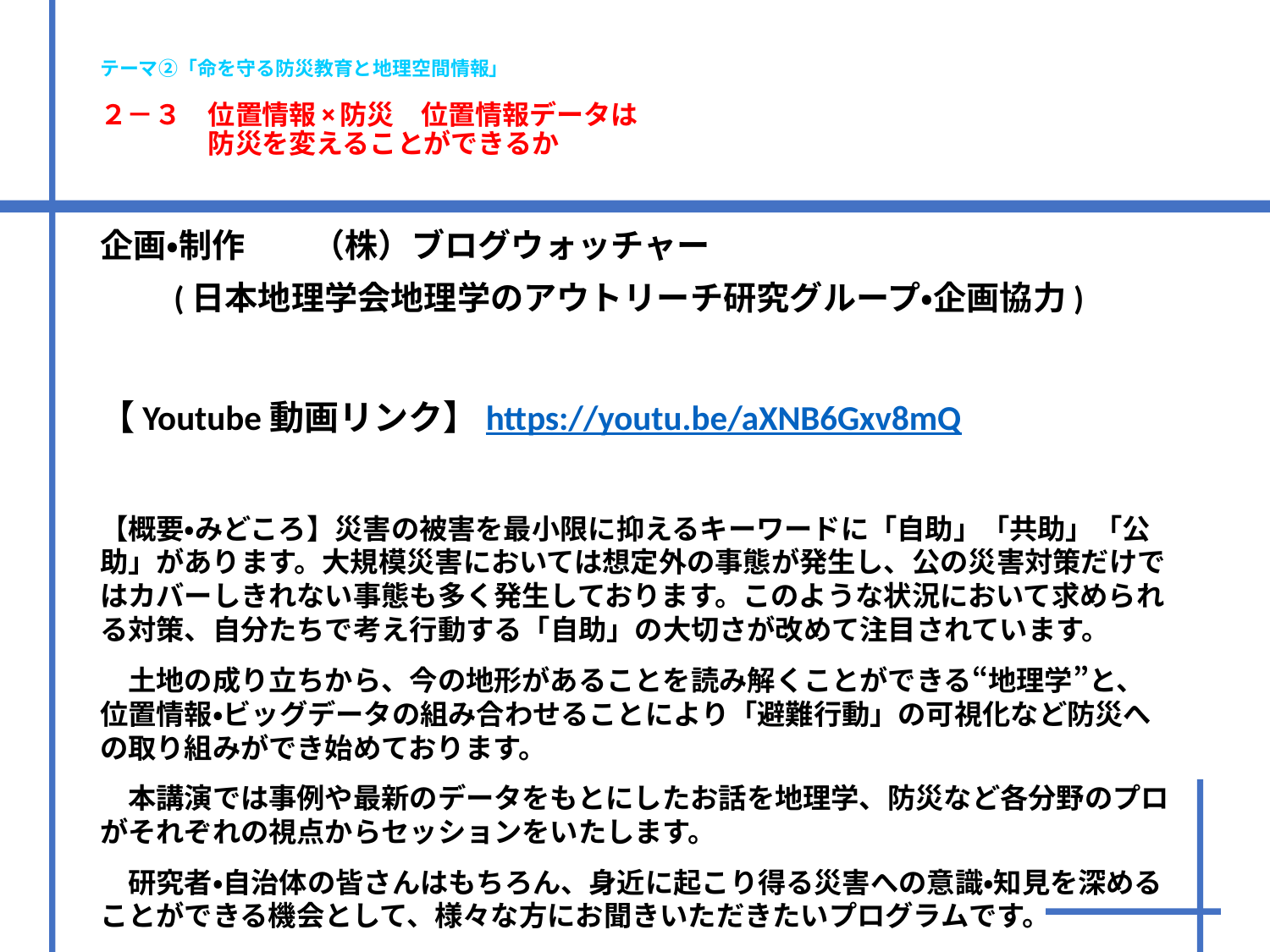

# テーマ②「命を守る防災教育と地理空間情報」 ２－３　位置情報×防災　位置情報データは 　　　　防災を変えることができるか
企画・制作　　（株）ブログウォッチャー
　　(日本地理学会地理学のアウトリーチ研究グループ・企画協力)

【Youtube動画リンク】https://youtu.be/aXNB6Gxv8mQ

【概要・みどころ】災害の被害を最小限に抑えるキーワードに「自助」「共助」「公助」があります。大規模災害においては想定外の事態が発生し、公の災害対策だけではカバーしきれない事態も多く発生しております。このような状況において求められる対策、自分たちで考え行動する「自助」の大切さが改めて注目されています。
　土地の成り立ちから、今の地形があることを読み解くことができる“地理学”と、位置情報・ビッグデータの組み合わせることにより「避難行動」の可視化など防災への取り組みができ始めております。
　本講演では事例や最新のデータをもとにしたお話を地理学、防災など各分野のプロがそれぞれの視点からセッションをいたします。
　研究者・自治体の皆さんはもちろん、身近に起こり得る災害への意識・知見を深めることができる機会として、様々な方にお聞きいただきたいプログラムです。